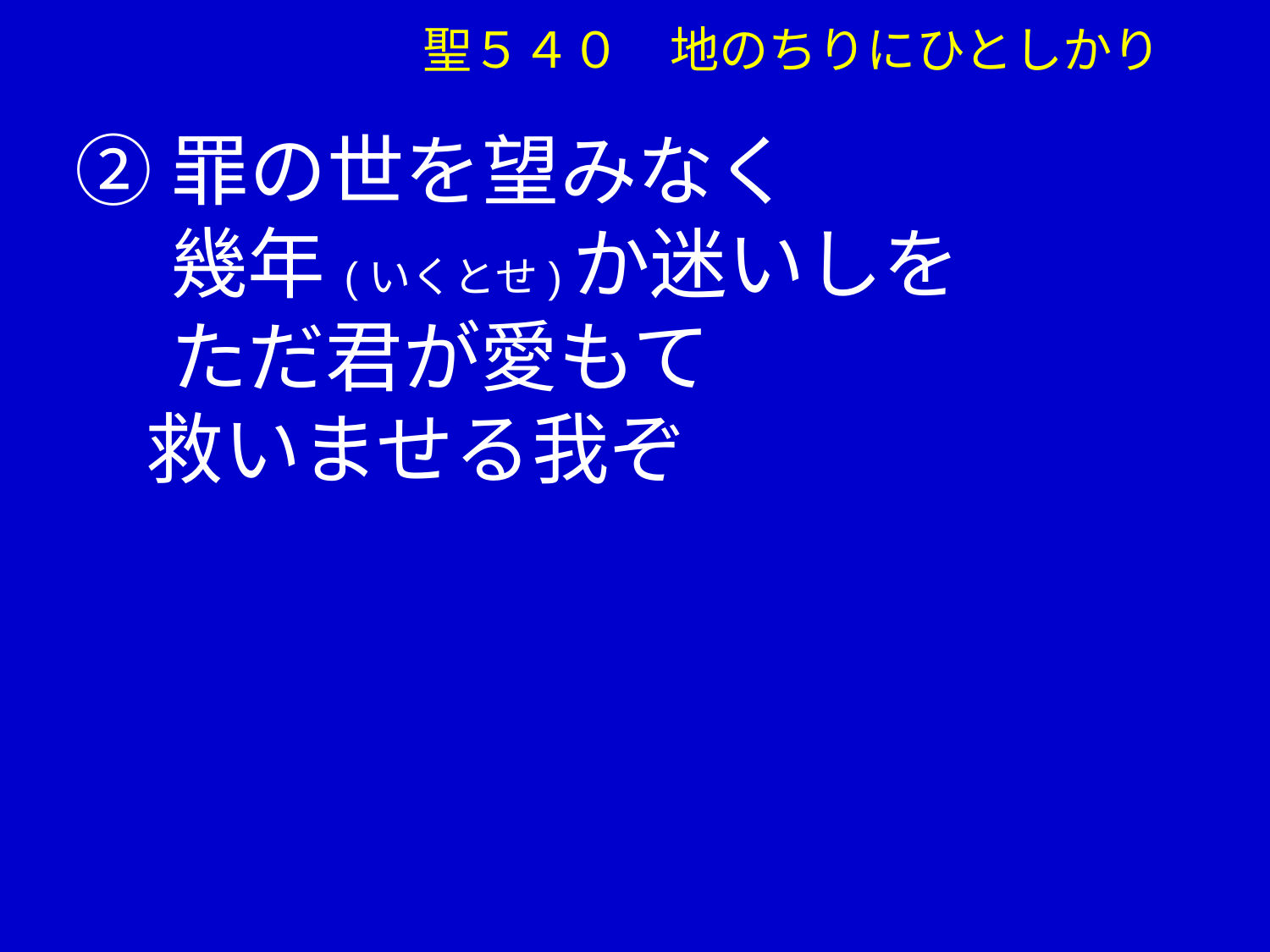

聖５４０　地のちりにひとしかり
②罪の世を望みなく
　 幾年(いくとせ)か迷いしを
　 ただ君が愛もて
   救いませる我ぞ